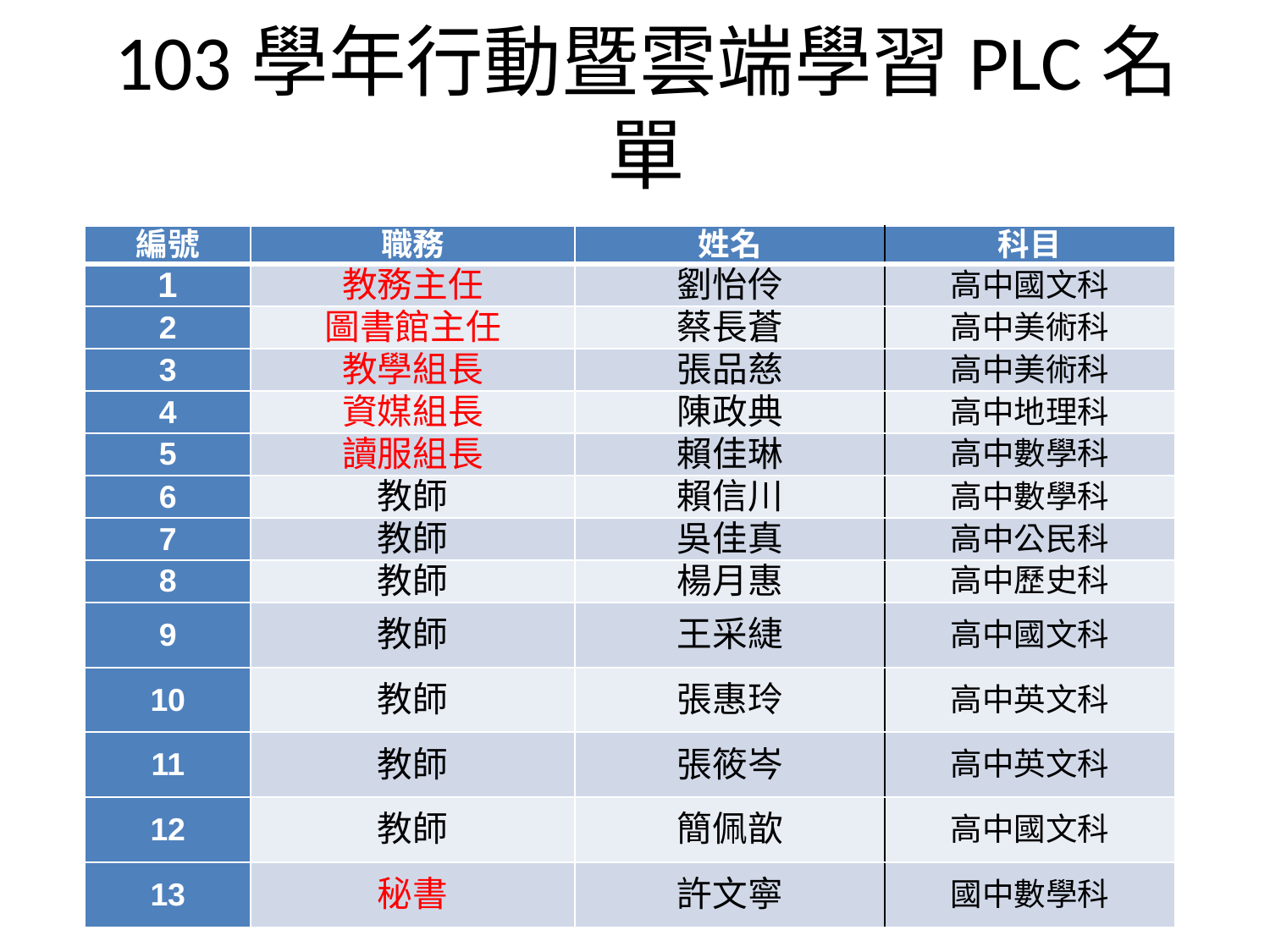

# 103學年行動暨雲端學習PLC名單
| 編號 | 職務 | 姓名 | 科目 |
| --- | --- | --- | --- |
| 1 | 教務主任 | 劉怡伶 | 高中國文科 |
| 2 | 圖書館主任 | 蔡長蒼 | 高中美術科 |
| 3 | 教學組長 | 張品慈 | 高中美術科 |
| 4 | 資媒組長 | 陳政典 | 高中地理科 |
| 5 | 讀服組長 | 賴佳琳 | 高中數學科 |
| 6 | 教師 | 賴信川 | 高中數學科 |
| 7 | 教師 | 吳佳真 | 高中公民科 |
| 8 | 教師 | 楊月惠 | 高中歷史科 |
| 9 | 教師 | 王采緁 | 高中國文科 |
| 10 | 教師 | 張惠玲 | 高中英文科 |
| 11 | 教師 | 張筱岑 | 高中英文科 |
| 12 | 教師 | 簡佩歆 | 高中國文科 |
| 13 | 秘書 | 許文寧 | 國中數學科 |